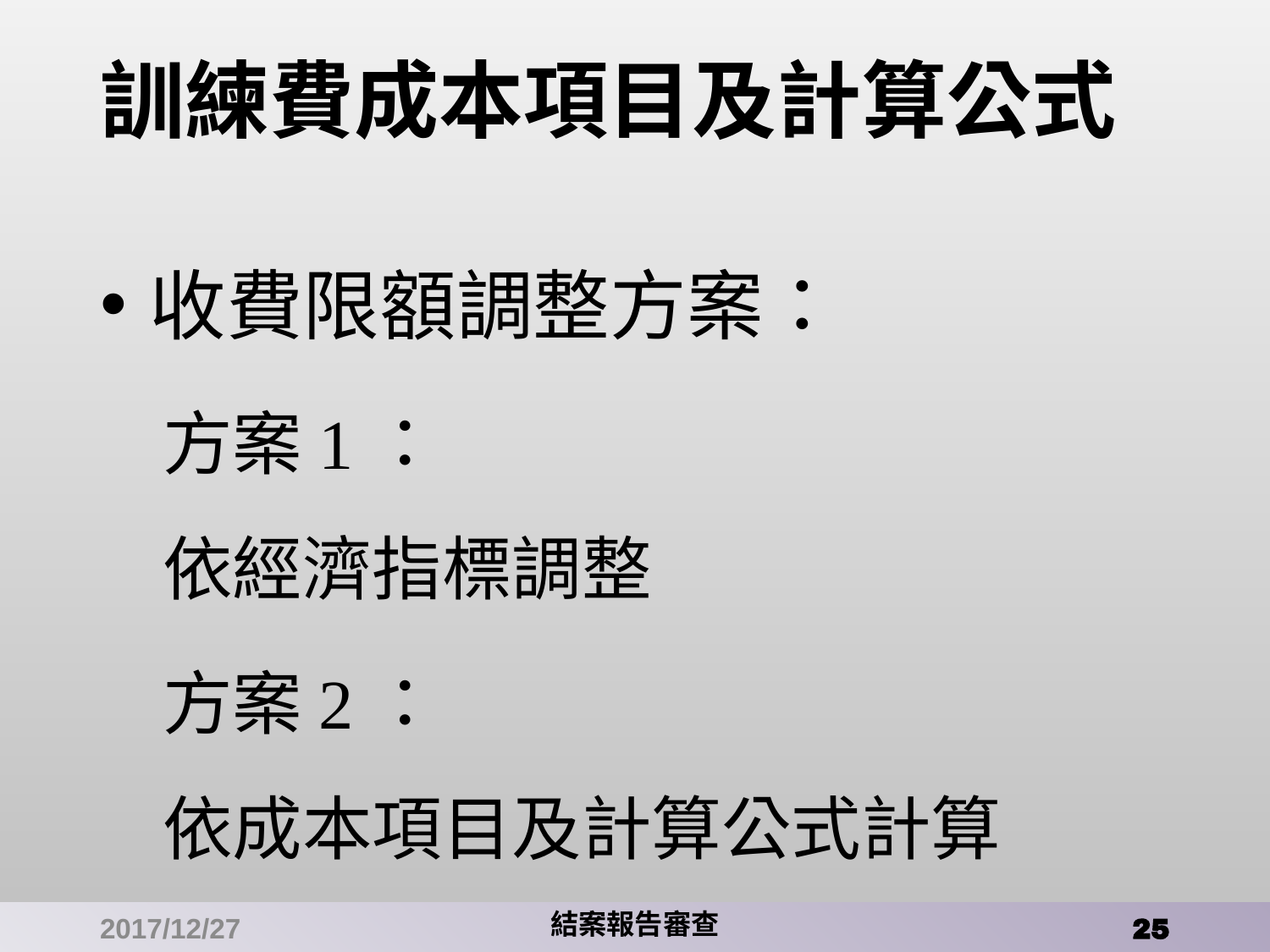

# 訓練費成本項目及計算公式
收費限額調整方案：
方案1：
依經濟指標調整
方案2：
依成本項目及計算公式計算
2017/12/27
結案報告審查
25